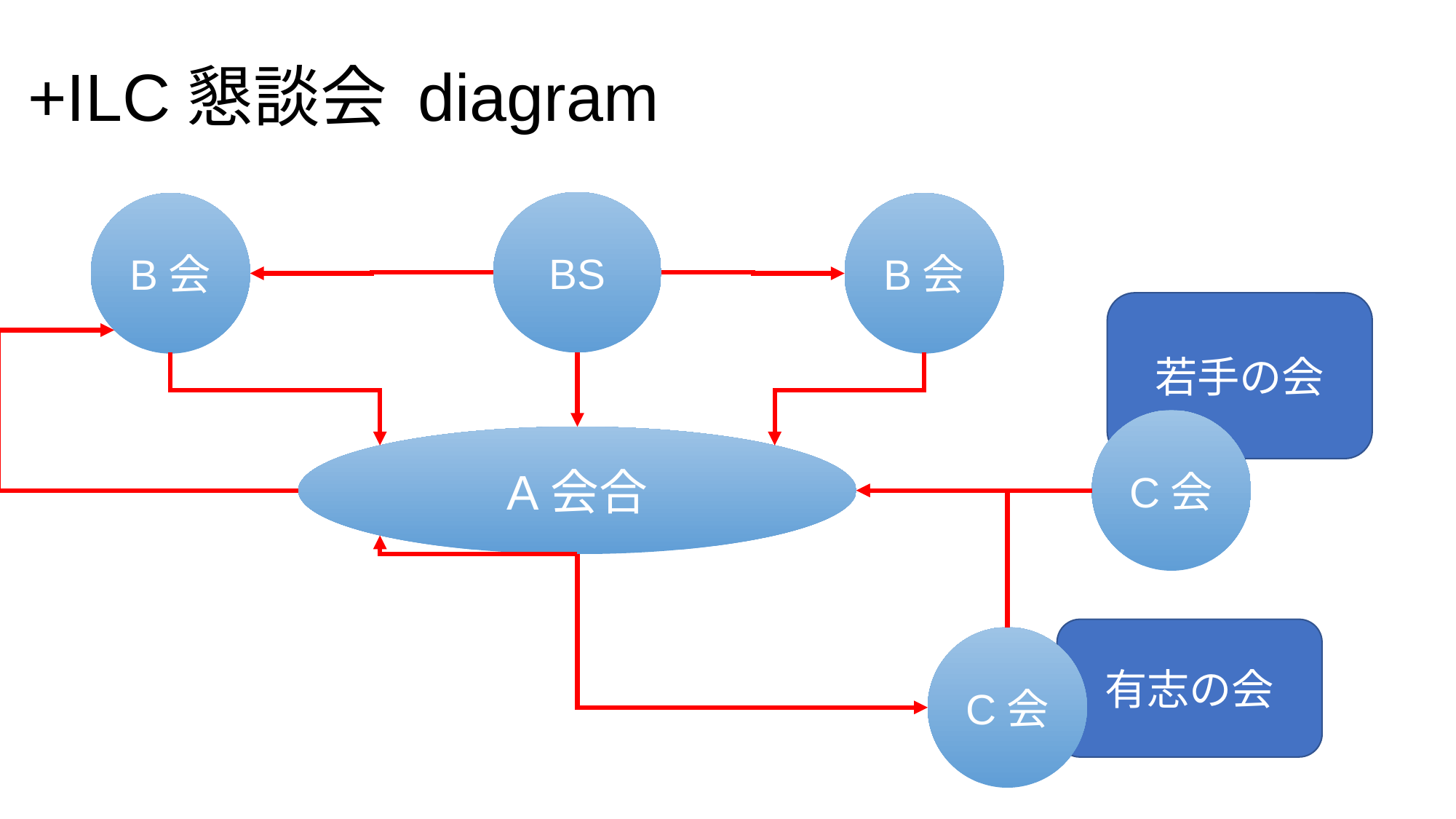

# +ILC懇談会 diagram
BS
B会
B会
若手の会
C会
A会合
有志の会
C会